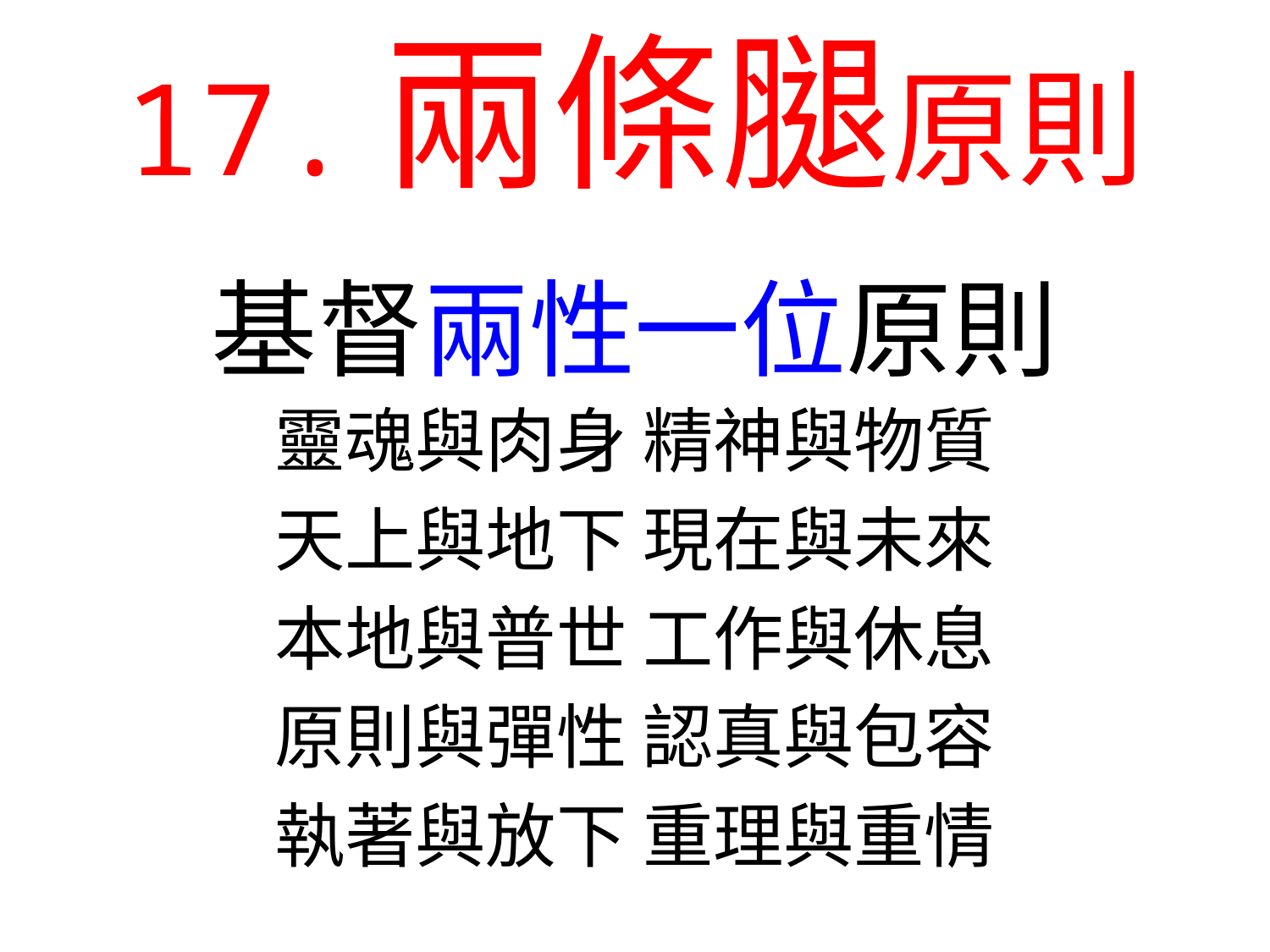

17.兩條腿原則
基督兩性一位原則
靈魂與肉身 精神與物質
天上與地下 現在與未來
本地與普世 工作與休息
原則與彈性 認真與包容
執著與放下 重理與重情